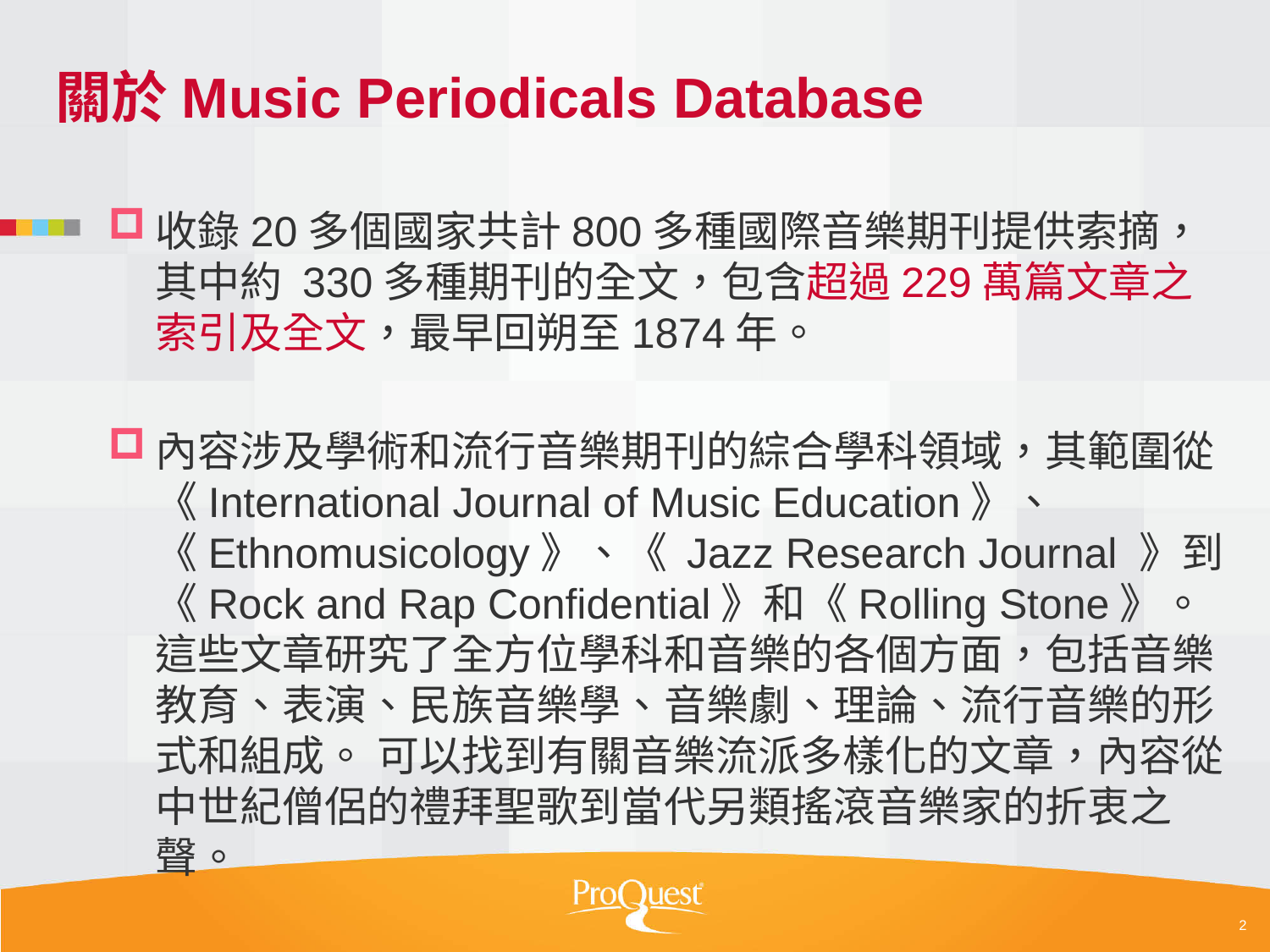

# 關於Music Periodicals Database
收錄20多個國家共計800多種國際音樂期刊提供索摘，其中約 330多種期刊的全文，包含超過229萬篇文章之索引及全文，最早回朔至1874年。

內容涉及學術和流行音樂期刊的綜合學科領域，其範圍從《International Journal of Music Education》、《Ethnomusicology》、《 Jazz Research Journal 》到《Rock and Rap Confidential》和《Rolling Stone》。 這些文章研究了全方位學科和音樂的各個方面，包括音樂教育、表演、民族音樂學、音樂劇、理論、流行音樂的形式和組成。 可以找到有關音樂流派多樣化的文章，內容從中世紀僧侶的禮拜聖歌到當代另類搖滾音樂家的折衷之聲。
2